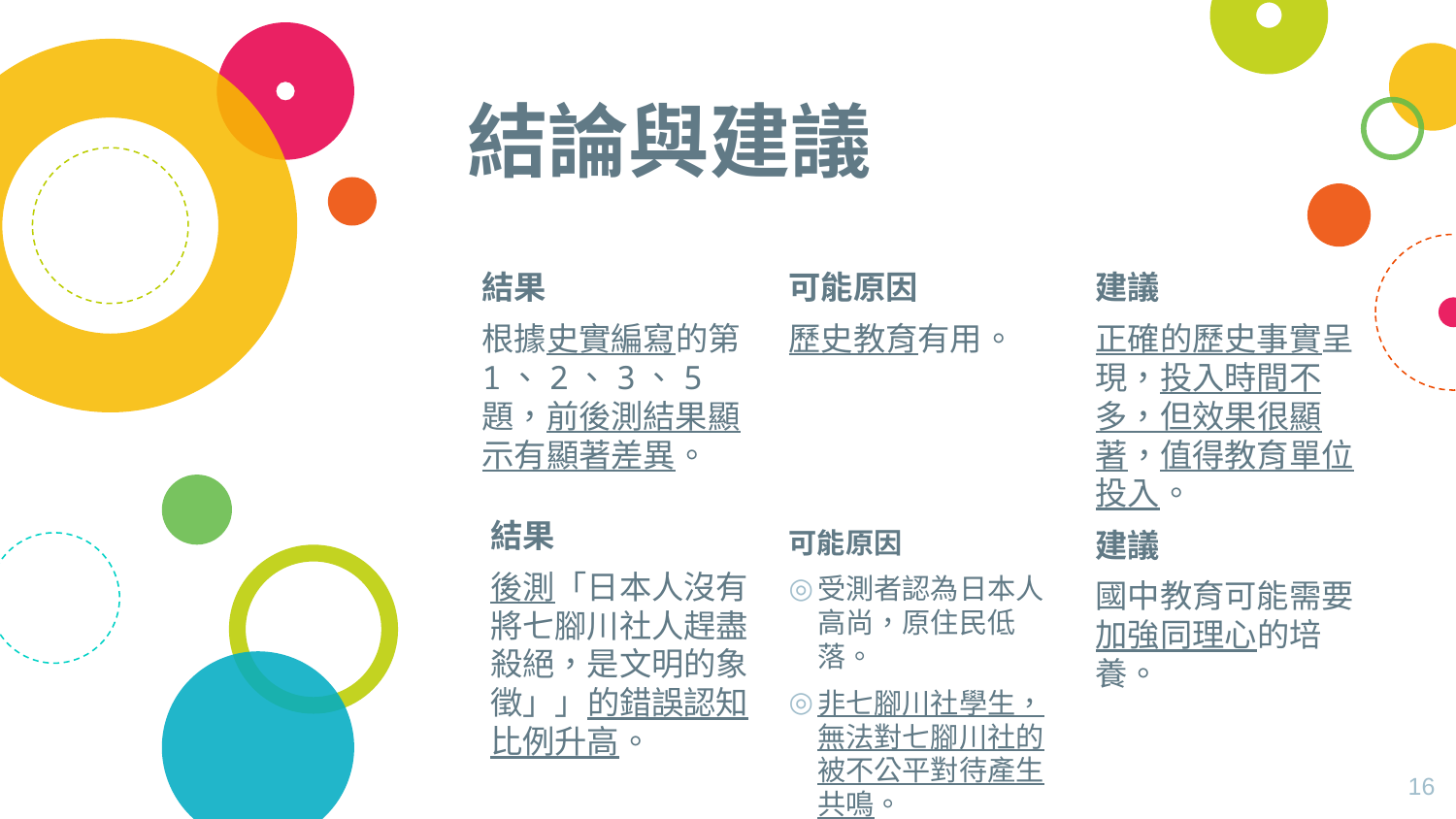

# 結論與建議
結果
根據史實編寫的第1、2、3、5題，前後測結果顯示有顯著差異。
可能原因
歷史教育有用。
建議
正確的歷史事實呈現，投入時間不多，但效果很顯著，值得教育單位投入。

結果
後測「日本人沒有將七腳川社人趕盡殺絕，是文明的象徵」」的錯誤認知比例升高。
可能原因
受測者認為日本人高尚，原住民低落。
非七腳川社學生，無法對七腳川社的被不公平對待產生共鳴。
建議
國中教育可能需要加強同理心的培養。
16